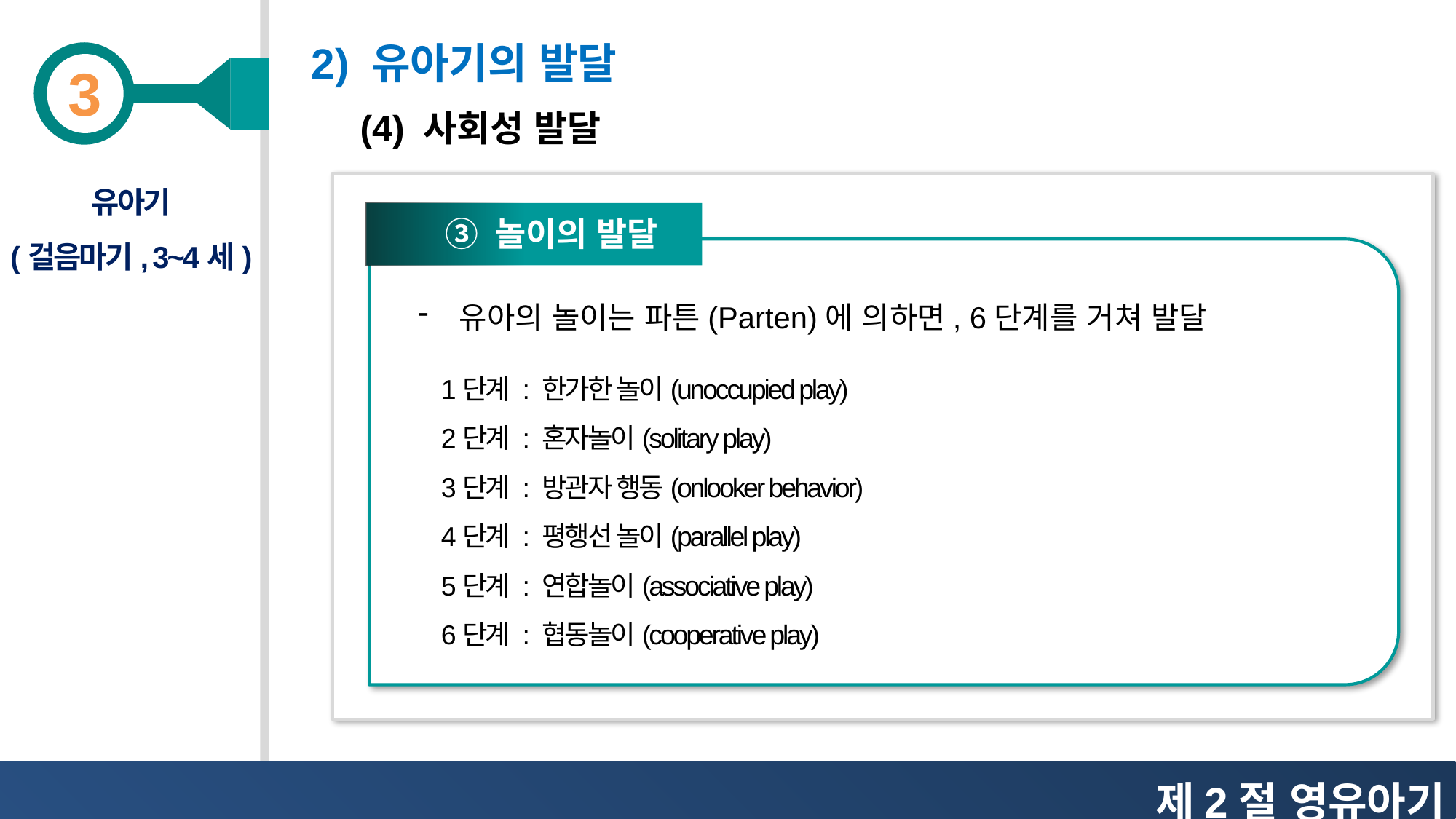

2) 유아기의 발달
(4) 사회성 발달
유아기
(걸음마기, 3~4세)

③ 놀이의 발달
유아의 놀이는 파튼(Parten)에 의하면, 6단계를 거쳐 발달
1단계 : 한가한 놀이(unoccupied play)
2단계 : 혼자놀이(solitary play)
3단계 : 방관자 행동(onlooker behavior)
4단계 : 평행선 놀이(parallel play)
5단계 : 연합놀이(associative play)
6단계 : 협동놀이(cooperative play)
제2절 영유아기